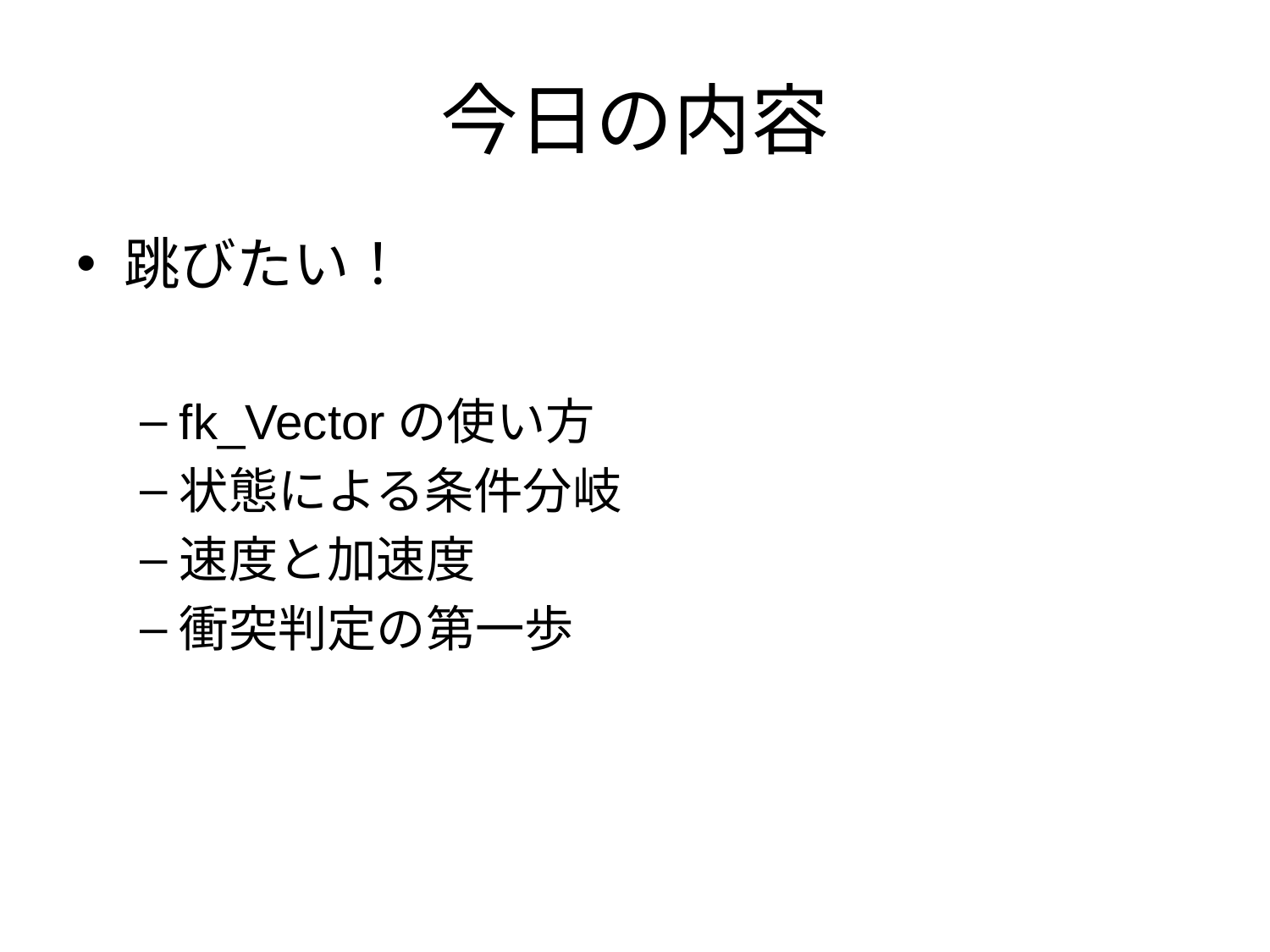

# 今日の内容
跳びたい！

fk_Vectorの使い方
状態による条件分岐
速度と加速度
衝突判定の第一歩